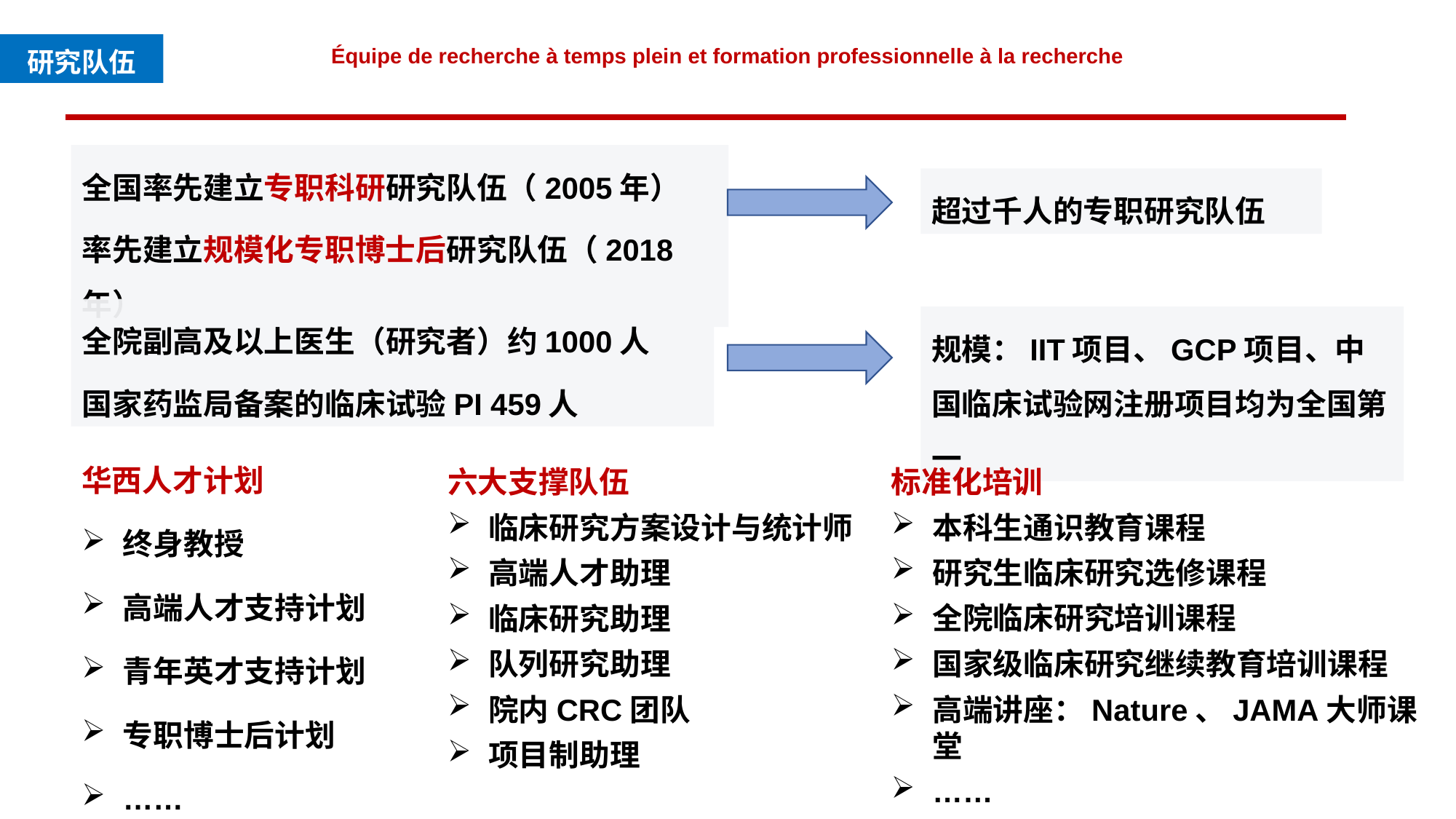

Équipe de recherche à temps plein et formation professionnelle à la recherche
研究队伍
全国率先建立专职科研研究队伍（2005年）
率先建立规模化专职博士后研究队伍（2018年）
超过千人的专职研究队伍

全院副高及以上医生（研究者）约1000人
国家药监局备案的临床试验PI 459人
规模：IIT项目、GCP项目、中国临床试验网注册项目均为全国第一

华西人才计划
终身教授
高端人才支持计划
青年英才支持计划
专职博士后计划
……
六大支撑队伍
临床研究方案设计与统计师
高端人才助理
临床研究助理
队列研究助理
院内CRC团队
项目制助理
标准化培训
本科生通识教育课程
研究生临床研究选修课程
全院临床研究培训课程
国家级临床研究继续教育培训课程
高端讲座：Nature、JAMA大师课堂
……